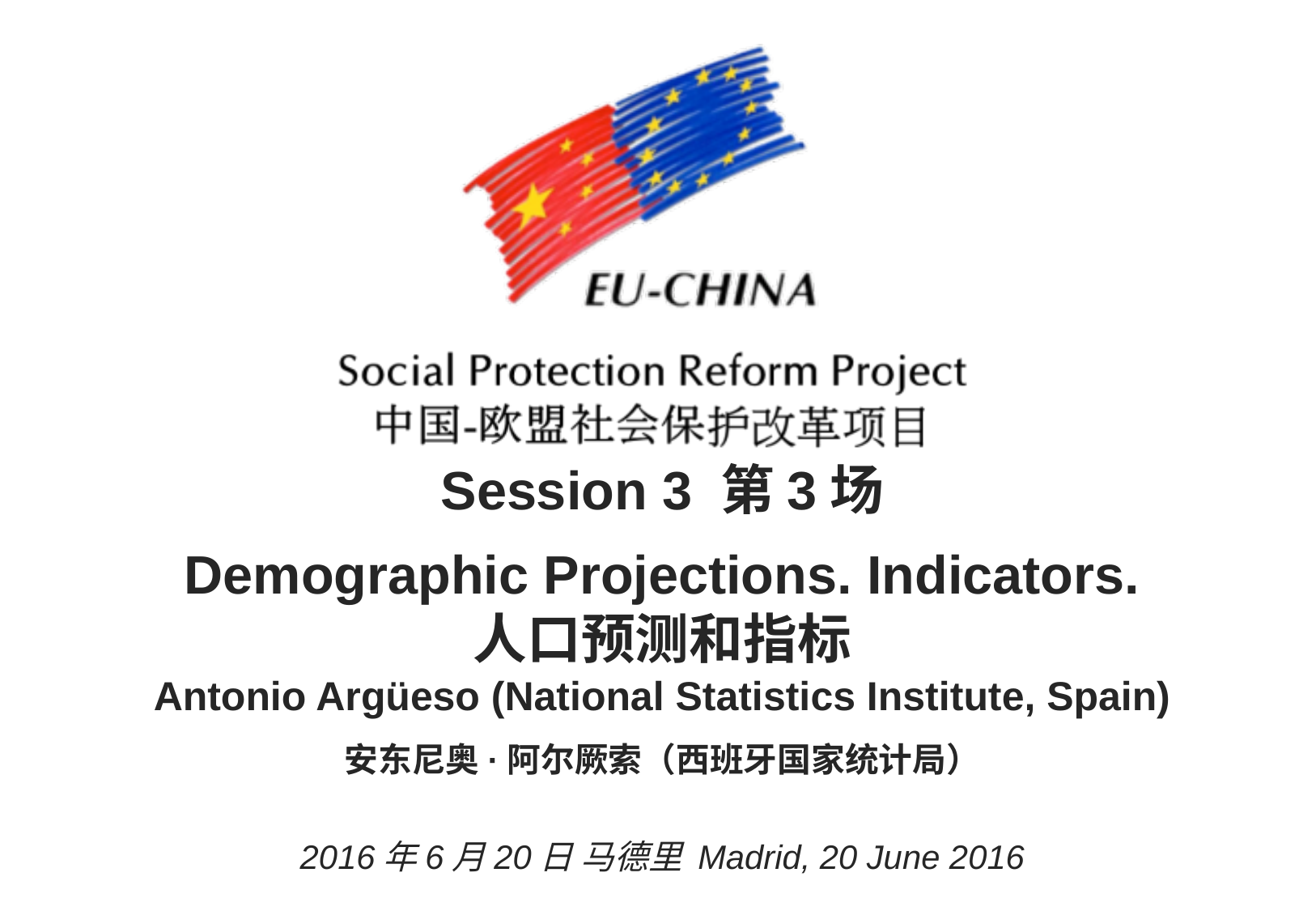

Session 3 第3场
Demographic Projections. Indicators.
人口预测和指标
Antonio Argüeso (National Statistics Institute, Spain)
安东尼奥·阿尔厥索（西班牙国家统计局）

2016年6月20日 马德里 Madrid, 20 June 2016